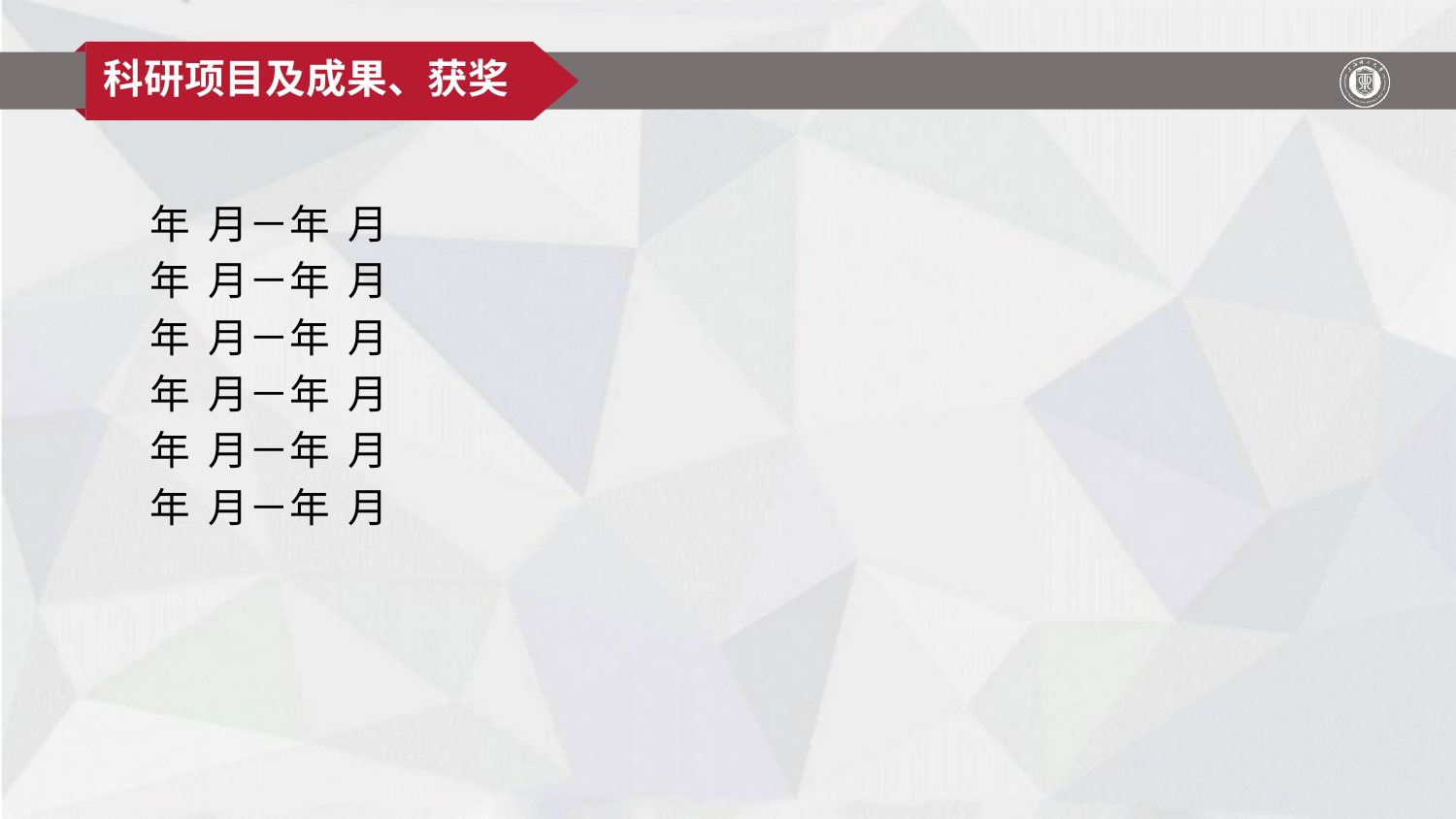

科研项目及成果、获奖
年  月－年  月
年  月－年  月
年  月－年  月
年  月－年  月
年  月－年  月
年  月－年  月